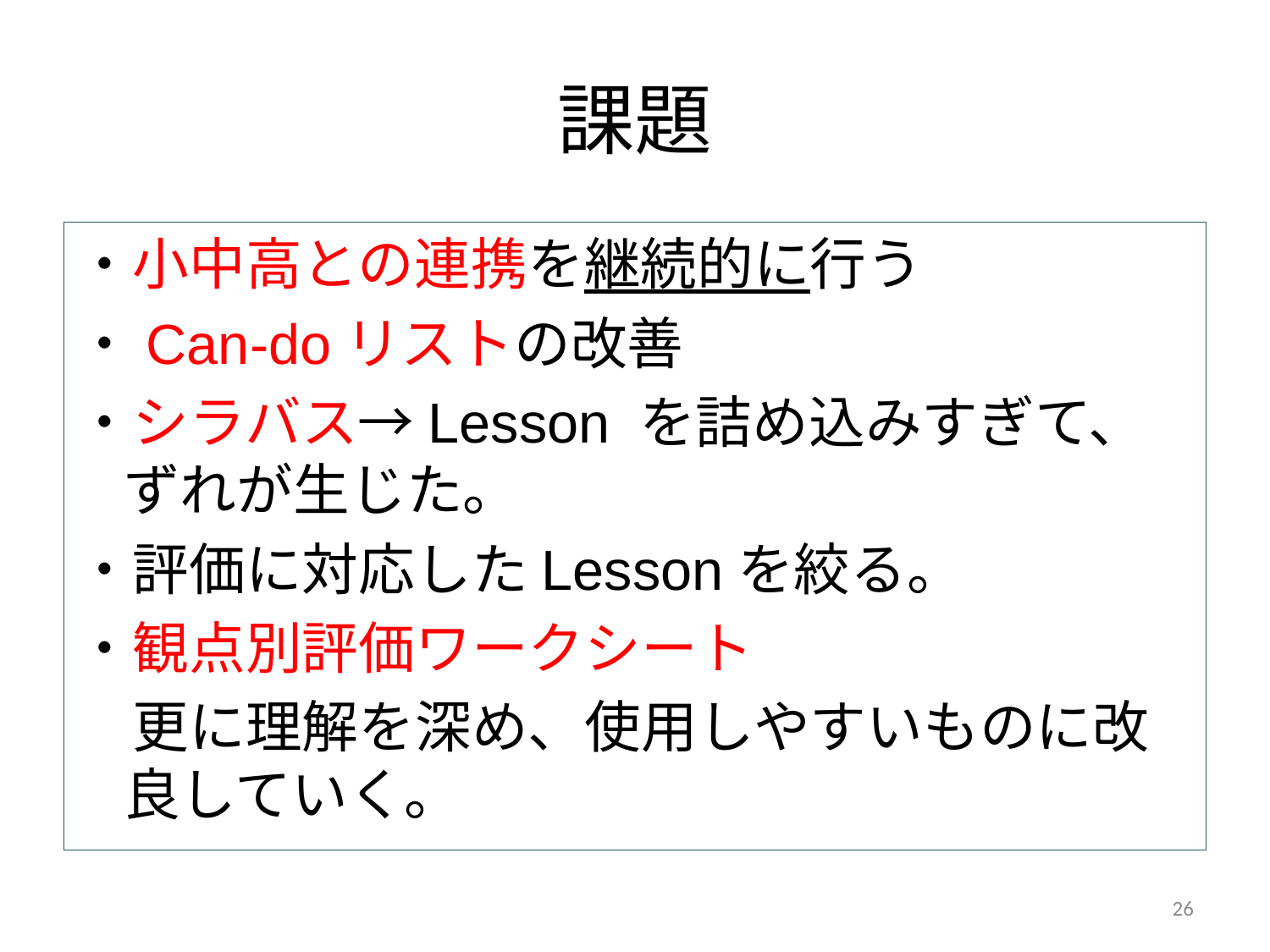

# 課題
・小中高との連携を継続的に行う
・Can-doリストの改善
・シラバス→Lesson を詰め込みすぎて、ずれが生じた。
・評価に対応したLessonを絞る。
・観点別評価ワークシート
　更に理解を深め、使用しやすいものに改良していく。
26